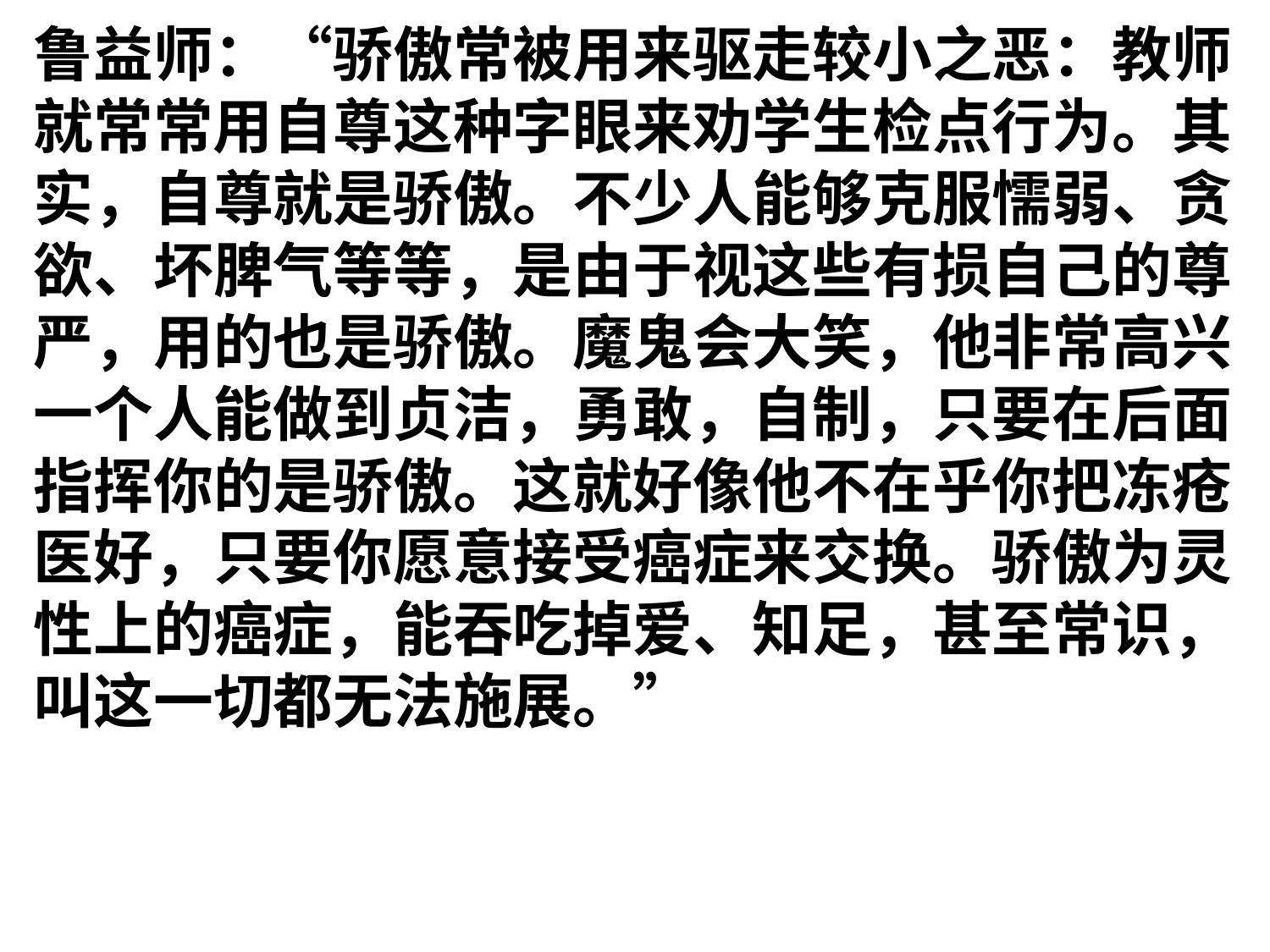

鲁益师：“骄傲常被用来驱走较小之恶：教师就常常用自尊这种字眼来劝学生检点行为。其实，自尊就是骄傲。不少人能够克服懦弱、贪欲、坏脾气等等，是由于视这些有损自己的尊严，用的也是骄傲。魔鬼会大笑，他非常高兴一个人能做到贞洁，勇敢，自制，只要在后面指挥你的是骄傲。这就好像他不在乎你把冻疮医好，只要你愿意接受癌症来交换。骄傲为灵性上的癌症，能吞吃掉爱、知足，甚至常识，叫这一切都无法施展。”